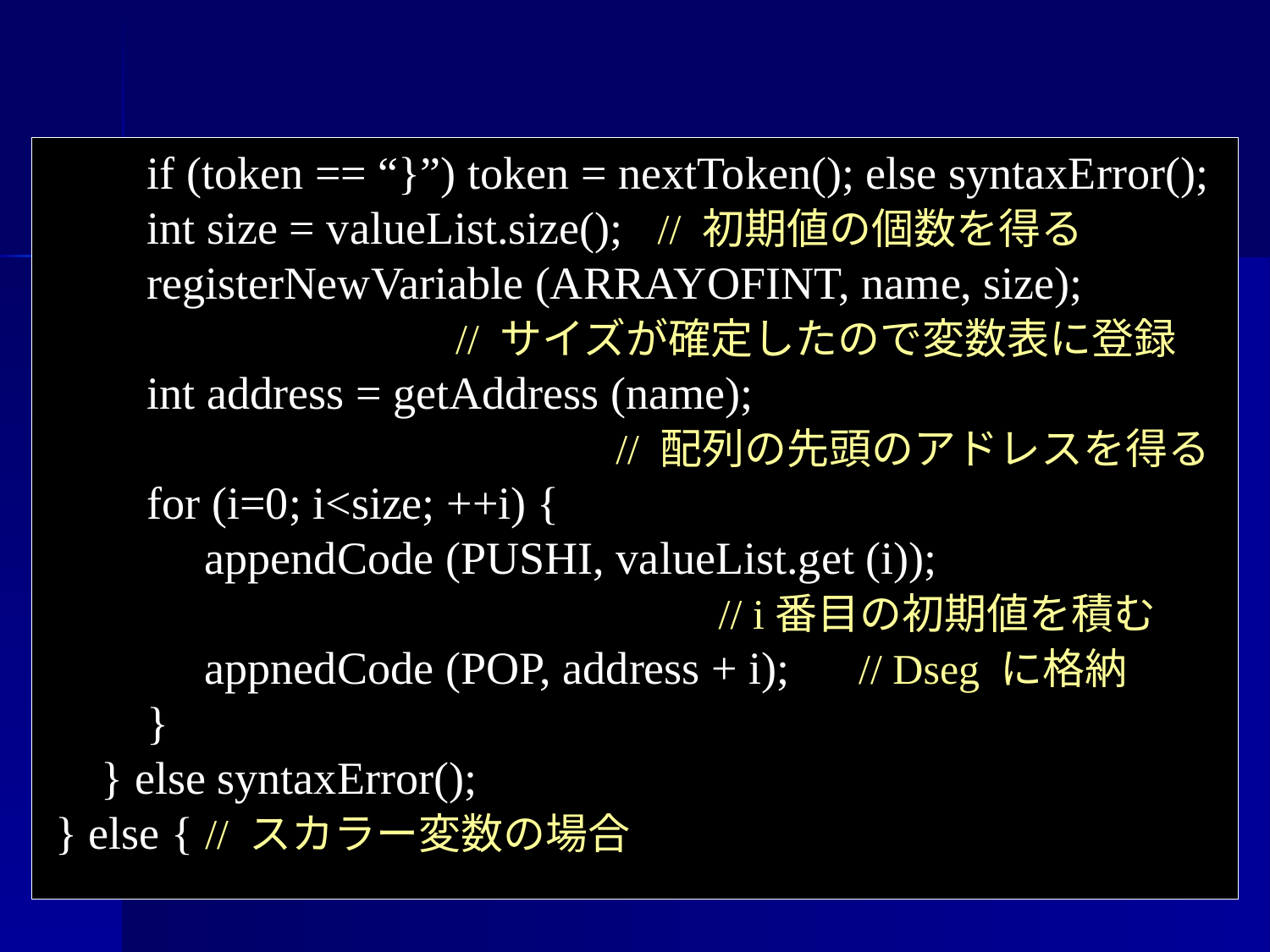

if (token == “}”) token = nextToken(); else syntaxError();
         int size = valueList.size();   // 初期値の個数を得る
         registerNewVariable (ARRAYOFINT, name, size);
                                    // サイズが確定したので変数表に登録
         int address = getAddress (name);
                                                  // 配列の先頭のアドレスを得る
         for (i=0; i<size; ++i) {
              appendCode (PUSHI, valueList.get (i));
                                                           // i番目の初期値を積む
              appnedCode (POP, address + i);      // Dseg に格納
         }
     } else syntaxError();
 } else { // スカラー変数の場合